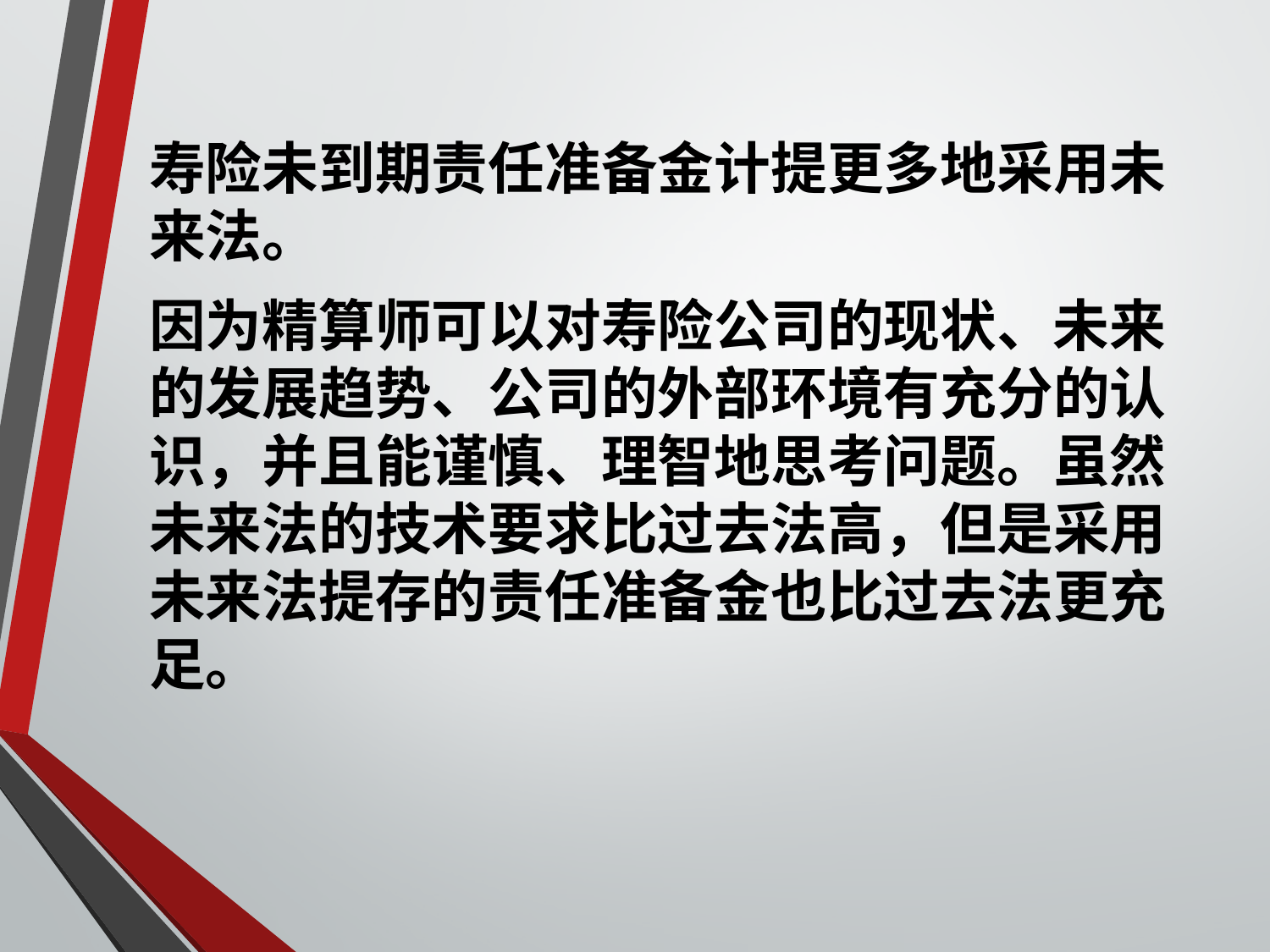

寿险未到期责任准备金计提更多地采用未来法。
因为精算师可以对寿险公司的现状、未来的发展趋势、公司的外部环境有充分的认识，并且能谨慎、理智地思考问题。虽然未来法的技术要求比过去法高，但是采用未来法提存的责任准备金也比过去法更充足。